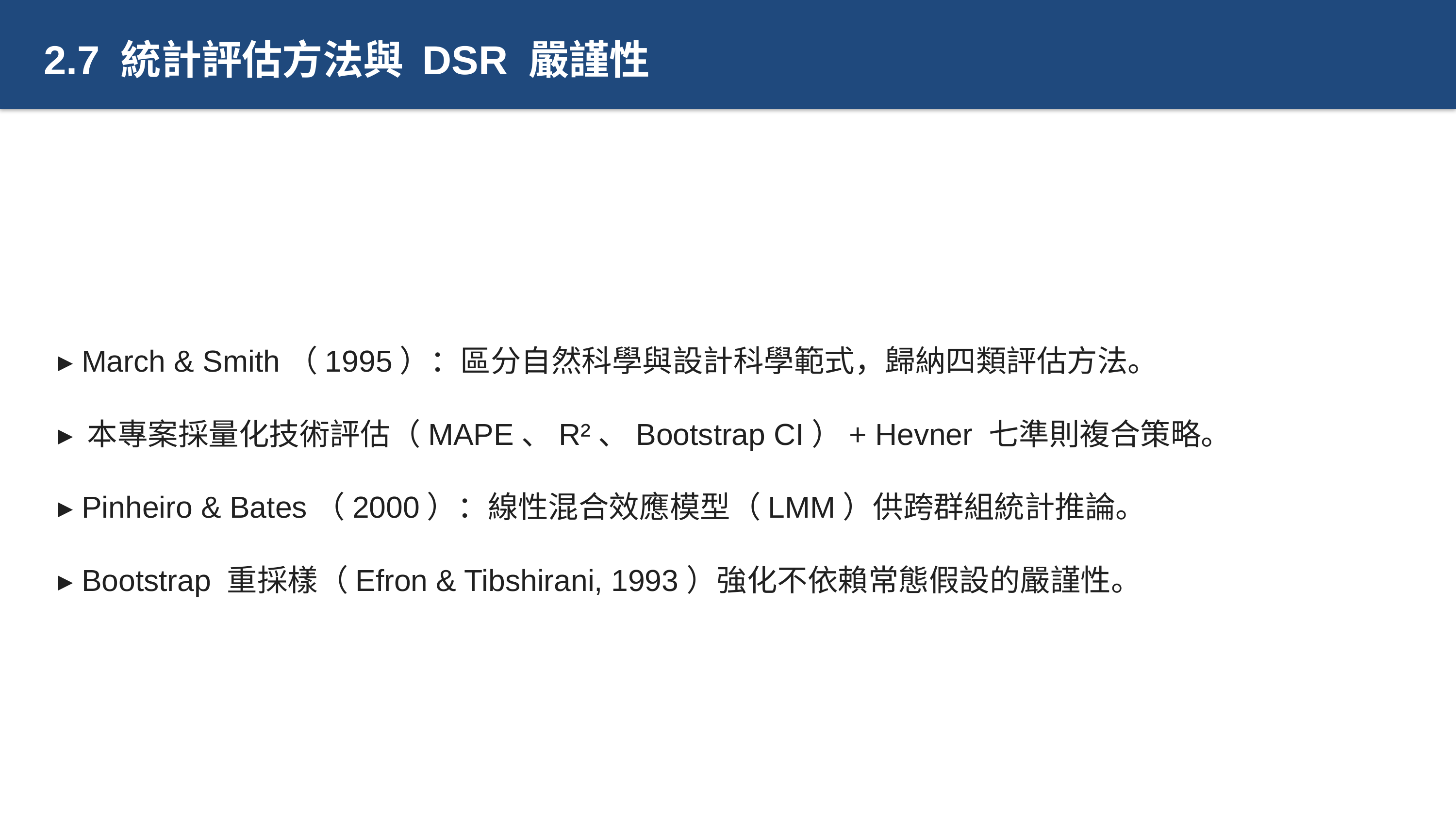

2.7 統計評估方法與 DSR 嚴謹性
▸ March & Smith（1995）：區分自然科學與設計科學範式，歸納四類評估方法。
▸ 本專案採量化技術評估（MAPE、R²、Bootstrap CI）+ Hevner 七準則複合策略。
▸ Pinheiro & Bates（2000）：線性混合效應模型（LMM）供跨群組統計推論。
▸ Bootstrap 重採樣（Efron & Tibshirani, 1993）強化不依賴常態假設的嚴謹性。